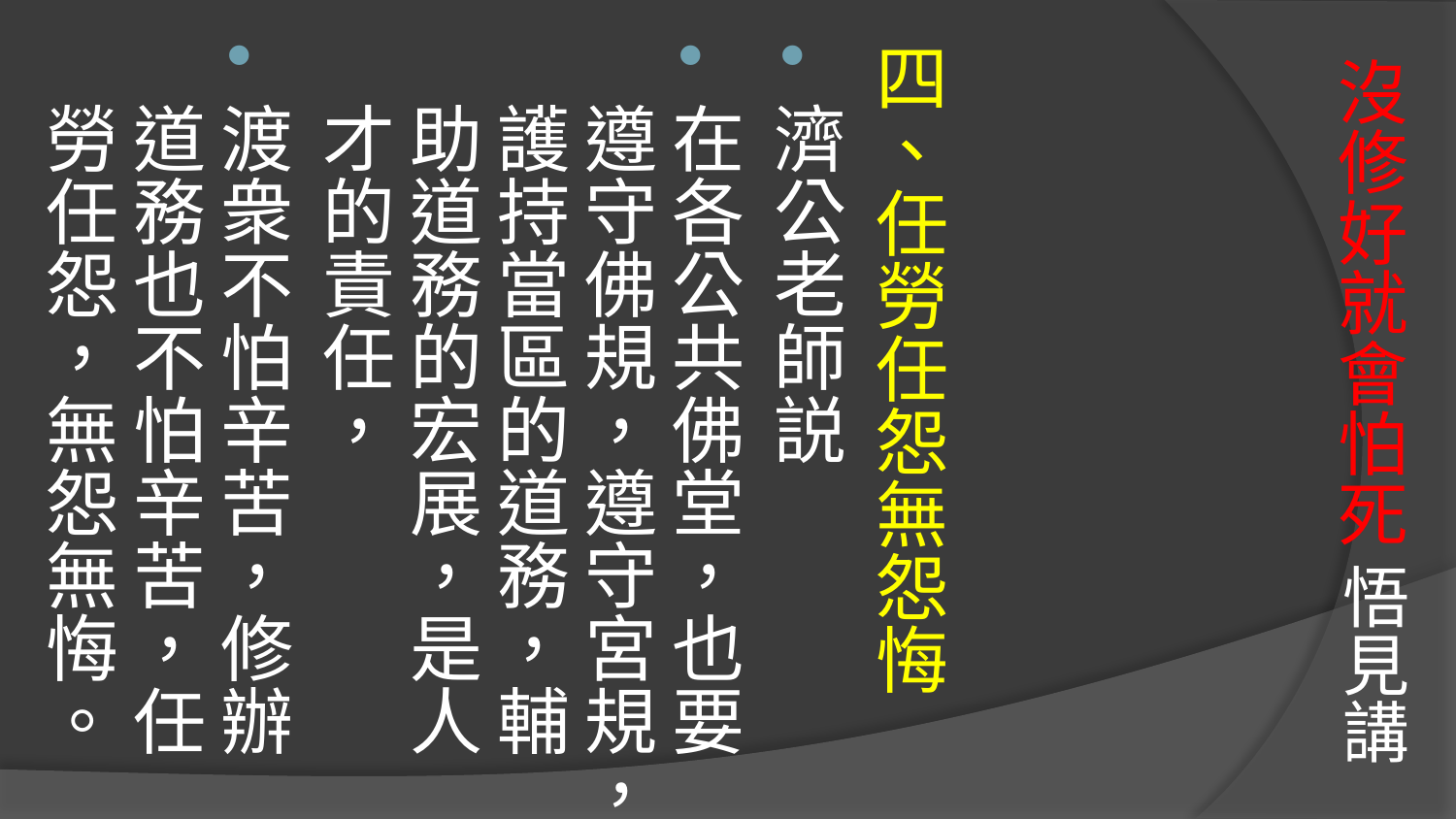

四、任勞任怨無怨悔
濟公老師説
在各公共佛堂，也要遵守佛規，遵守宮規，護持當區的道務，輔助道務的宏展，是人才的責任，
渡衆不怕辛苦，修辦道務也不怕辛苦，任勞任怨，無怨無悔。
# 沒修好就會怕死 悟見講